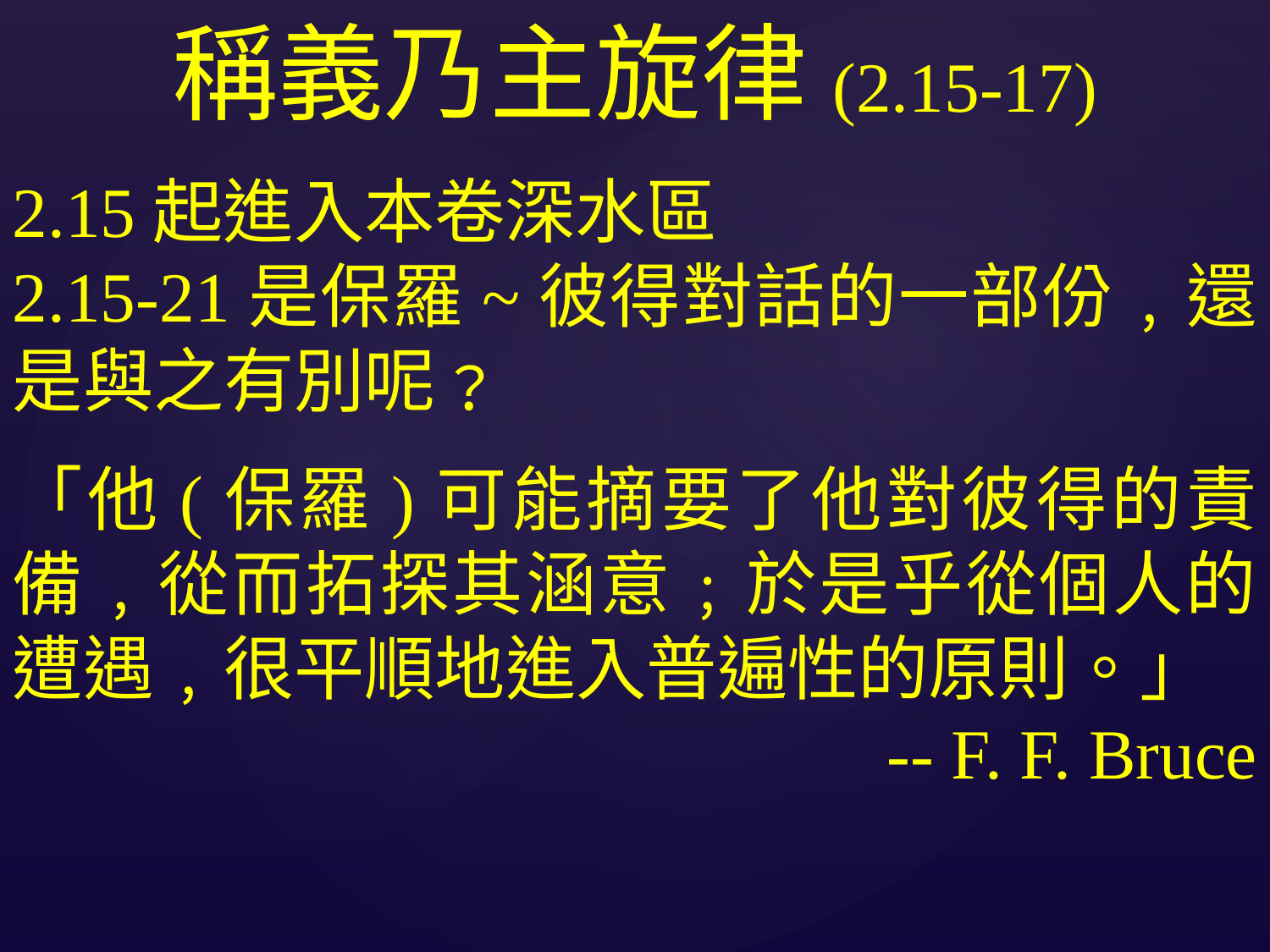

稱義乃主旋律(2.15-17)

2.15起進入本卷深水區
2.15-21是保羅~彼得對話的一部份﹐還是與之有別呢﹖

「他(保羅)可能摘要了他對彼得的責備﹐從而拓探其涵意﹔於是乎從個人的遭遇﹐很平順地進入普遍性的原則。」
 -- F. F. Bruce